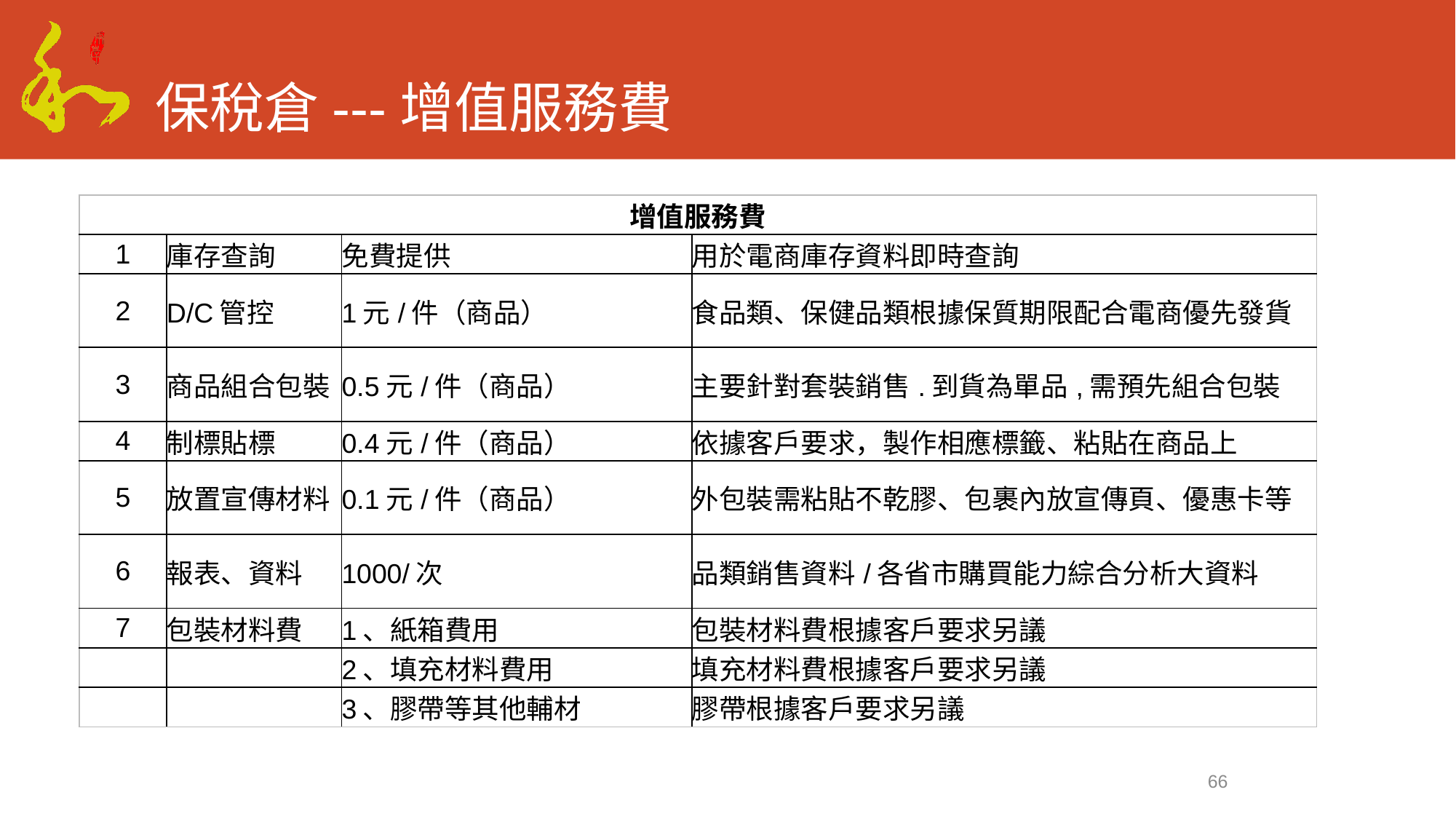

# 保稅倉---增值服務費
| 增值服務費 |  |  |  |
| --- | --- | --- | --- |
| 1 | 庫存查詢 | 免費提供 | 用於電商庫存資料即時查詢 |
| 2 | D/C管控 | 1元/件（商品） | 食品類、保健品類根據保質期限配合電商優先發貨 |
| 3 | 商品組合包裝 | 0.5元/件（商品） | 主要針對套裝銷售.到貨為單品,需預先組合包裝 |
| 4 | 制標貼標 | 0.4元/件（商品） | 依據客戶要求，製作相應標籤、粘貼在商品上 |
| 5 | 放置宣傳材料 | 0.1元/件（商品） | 外包裝需粘貼不乾膠、包裹內放宣傳頁、優惠卡等 |
| 6 | 報表、資料 | 1000/次 | 品類銷售資料/各省市購買能力綜合分析大資料 |
| 7 | 包裝材料費 | 1、紙箱費用 | 包裝材料費根據客戶要求另議 |
|  |  | 2、填充材料費用 | 填充材料費根據客戶要求另議 |
|  |  | 3、膠帶等其他輔材 | 膠帶根據客戶要求另議 |
66